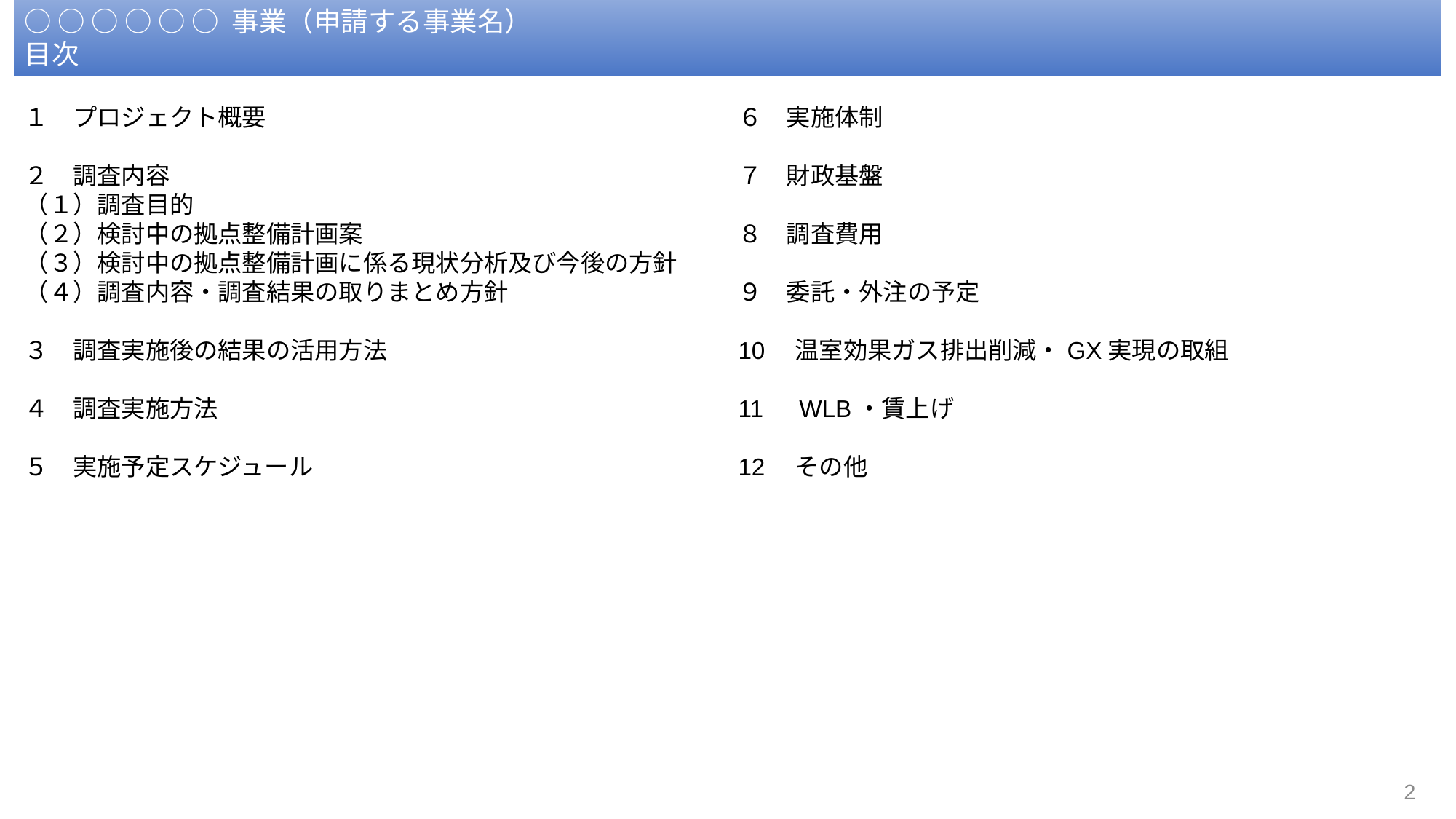

○ ○ ○ ○ ○ ○ 事業（申請する事業名）
目次
１　プロジェクト概要

２　調査内容
（１）調査目的
（２）検討中の拠点整備計画案
（３）検討中の拠点整備計画に係る現状分析及び今後の方針（４）調査内容・調査結果の取りまとめ方針

３　調査実施後の結果の活用方法

４　調査実施方法

５　実施予定スケジュール

６　実施体制

７　財政基盤

８　調査費用

９　委託・外注の予定

10　温室効果ガス排出削減・GX実現の取組

11　WLB・賃上げ

12　その他

2